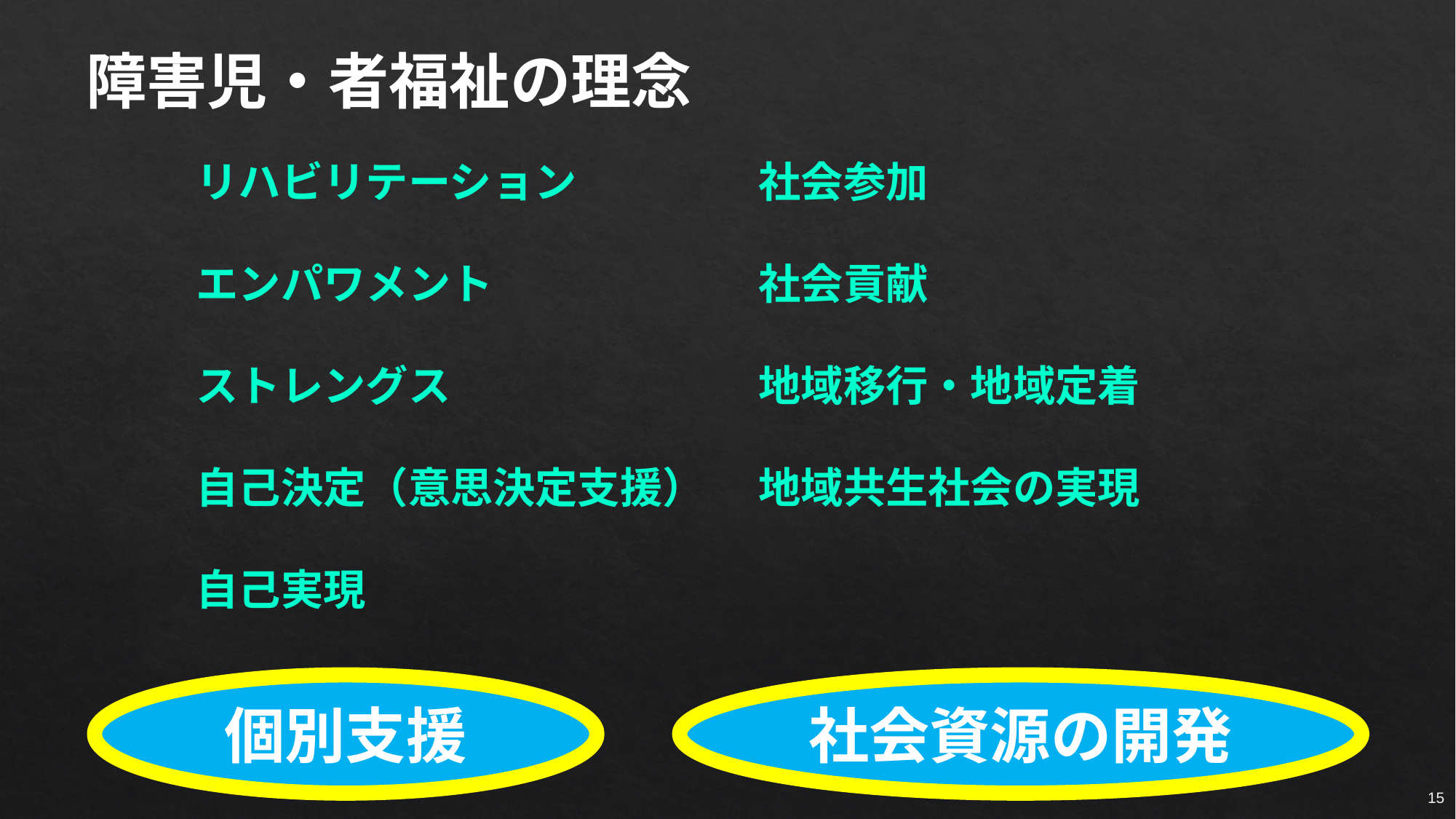

障害児・者福祉の理念
リハビリテーション

エンパワメント

ストレングス

自己決定（意思決定支援）

自己実現
社会参加

社会貢献

地域移行・地域定着

地域共生社会の実現
個別支援
社会資源の開発
15